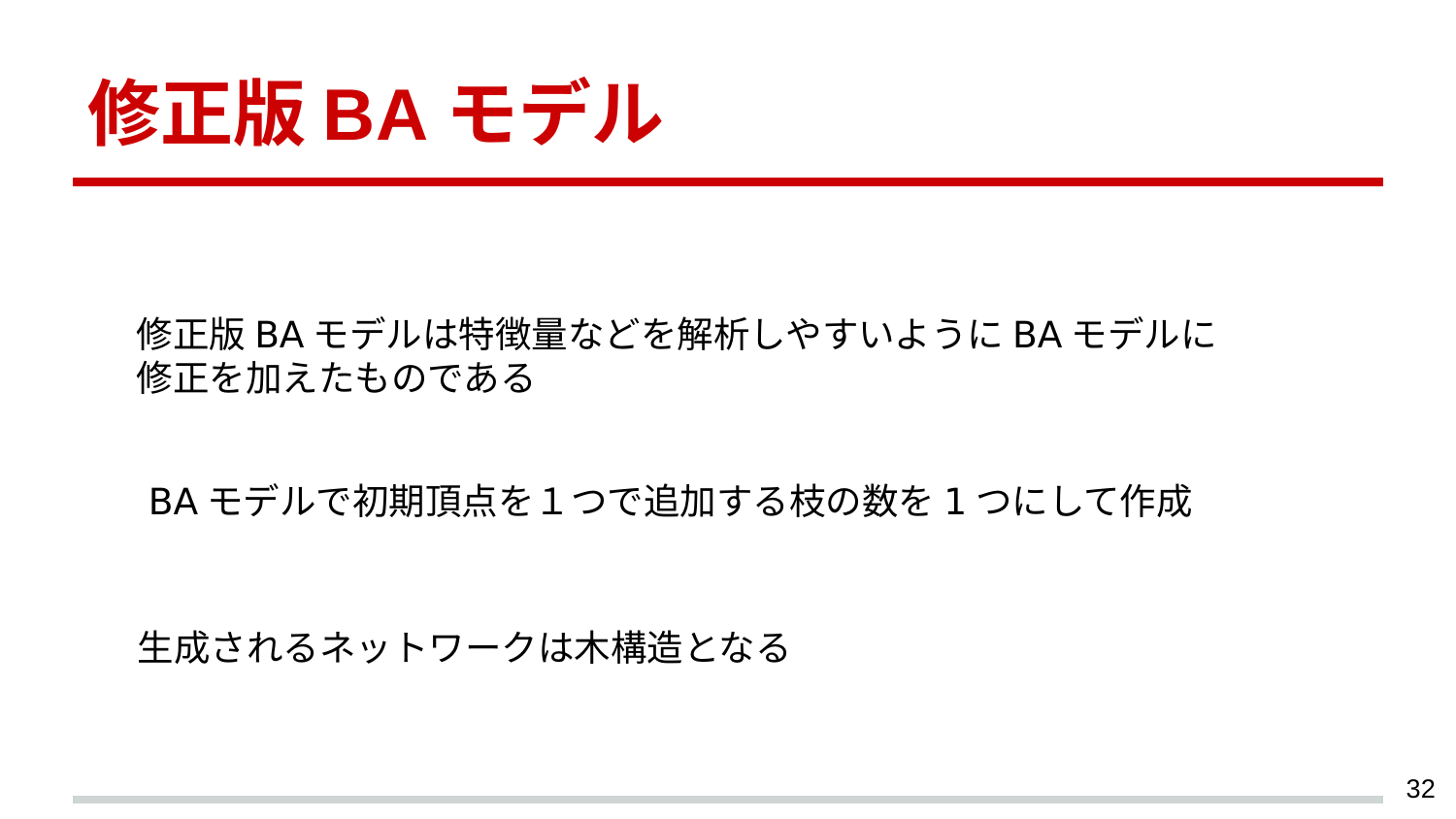

# 修正版BAモデル
修正版BAモデルは特徴量などを解析しやすいようにBAモデルに
修正を加えたものである

BAモデルで初期頂点を１つで追加する枝の数を1つにして作成

生成されるネットワークは木構造となる
32